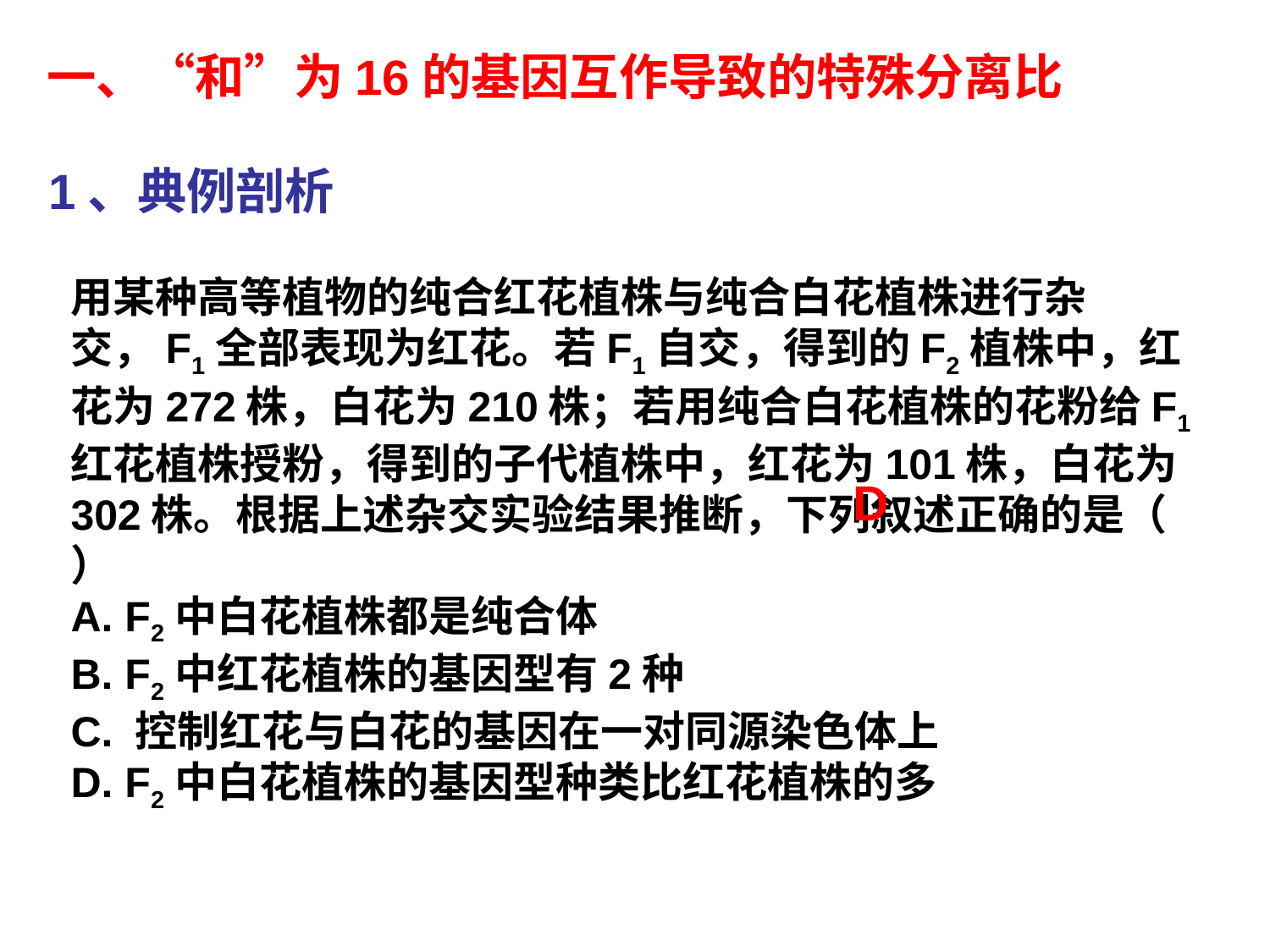

一、“和”为16的基因互作导致的特殊分离比
1、典例剖析
用某种高等植物的纯合红花植株与纯合白花植株进行杂交，F1全部表现为红花。若F1自交，得到的F2植株中，红花为272株，白花为210株；若用纯合白花植株的花粉给F1红花植株授粉，得到的子代植株中，红花为101株，白花为302株。根据上述杂交实验结果推断，下列叙述正确的是（     ）
A. F2中白花植株都是纯合体
B. F2中红花植株的基因型有2种
C. 控制红花与白花的基因在一对同源染色体上
D. F2中白花植株的基因型种类比红花植株的多
D